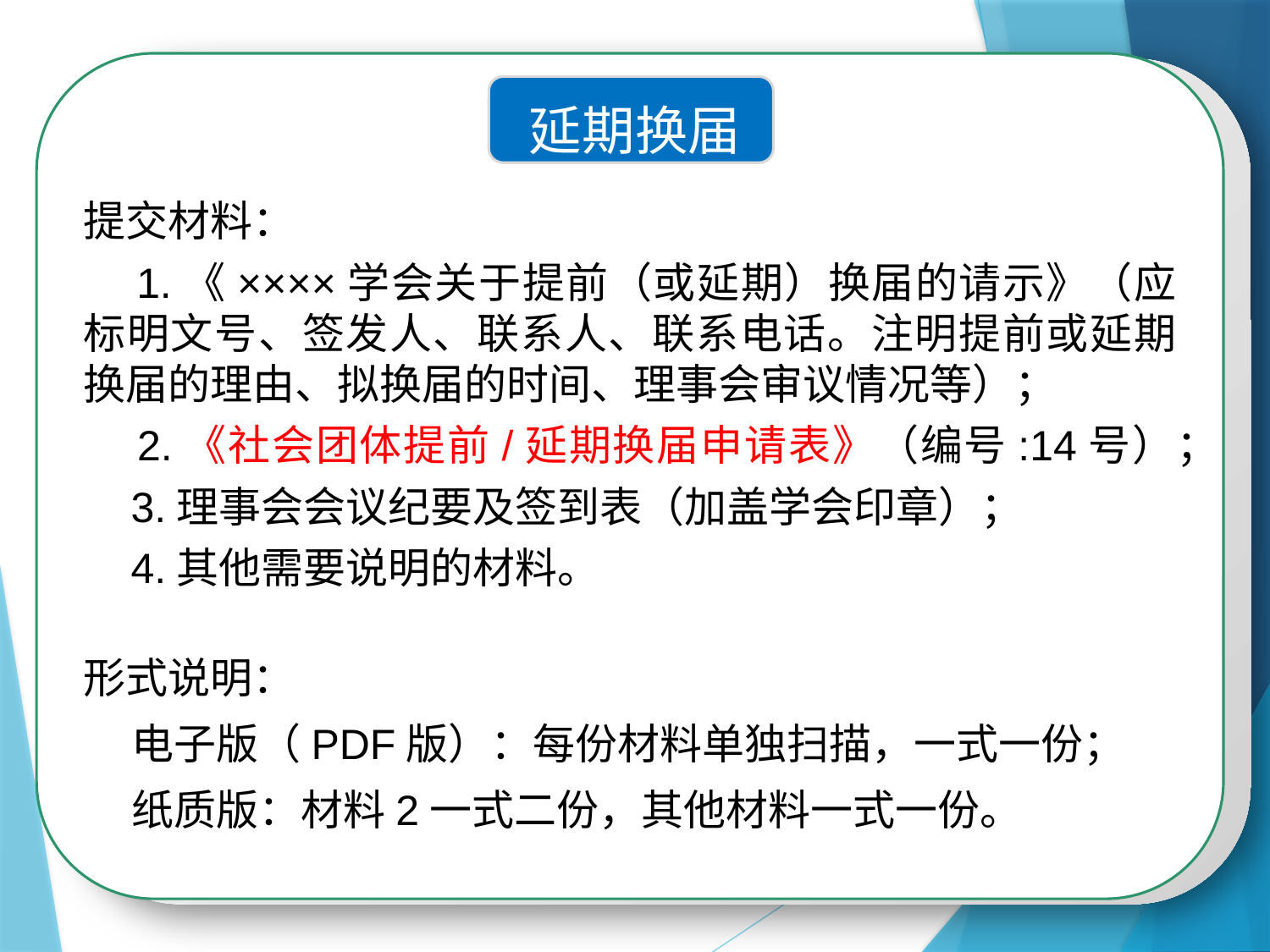

提交材料：
    1.《××××学会关于提前（或延期）换届的请示》（应标明文号、签发人、联系人、联系电话。注明提前或延期换届的理由、拟换届的时间、理事会审议情况等）；
    2.《社会团体提前/延期换届申请表》（编号:14号）；
    3.理事会会议纪要及签到表（加盖学会印章）；
    4.其他需要说明的材料。

形式说明：
    电子版（PDF版）：每份材料单独扫描，一式一份；
    纸质版：材料2一式二份，其他材料一式一份。

延期换届
#